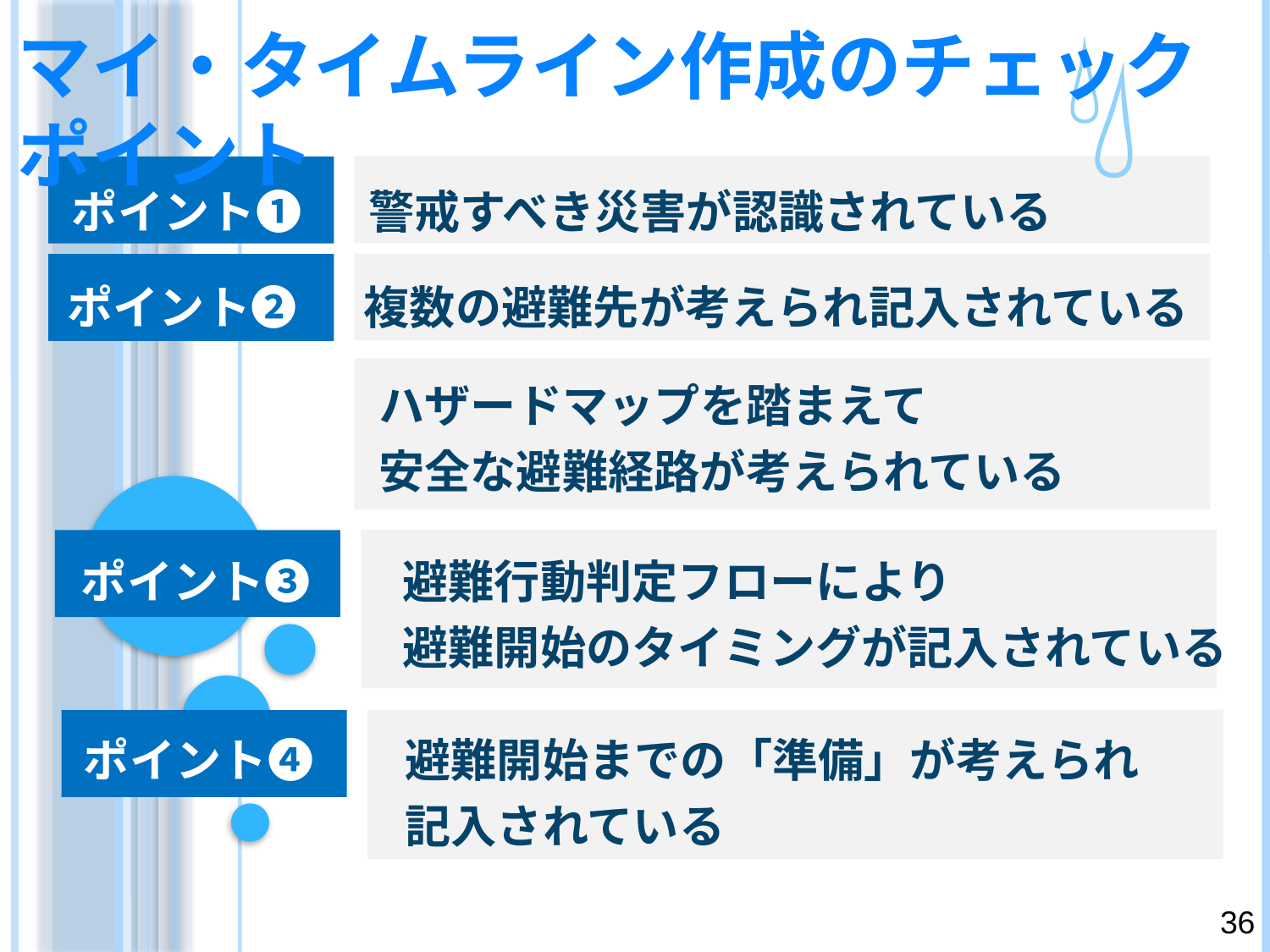

💧
 💧
マイ・タイムライン作成のチェックポイント

ポイント❶　  警戒すべき災害が認識されている

ポイント❷　  複数の避難先が考えられ記入されている

　　　　　　　ハザードマップを踏まえて
　　　　　　　安全な避難経路が考えられている

ポイント❸　　避難行動判定フローにより
　　　　　　　避難開始のタイミングが記入されている

ポイント❹　　避難開始までの「準備」が考えられ
　　　　　　　記入されている
36